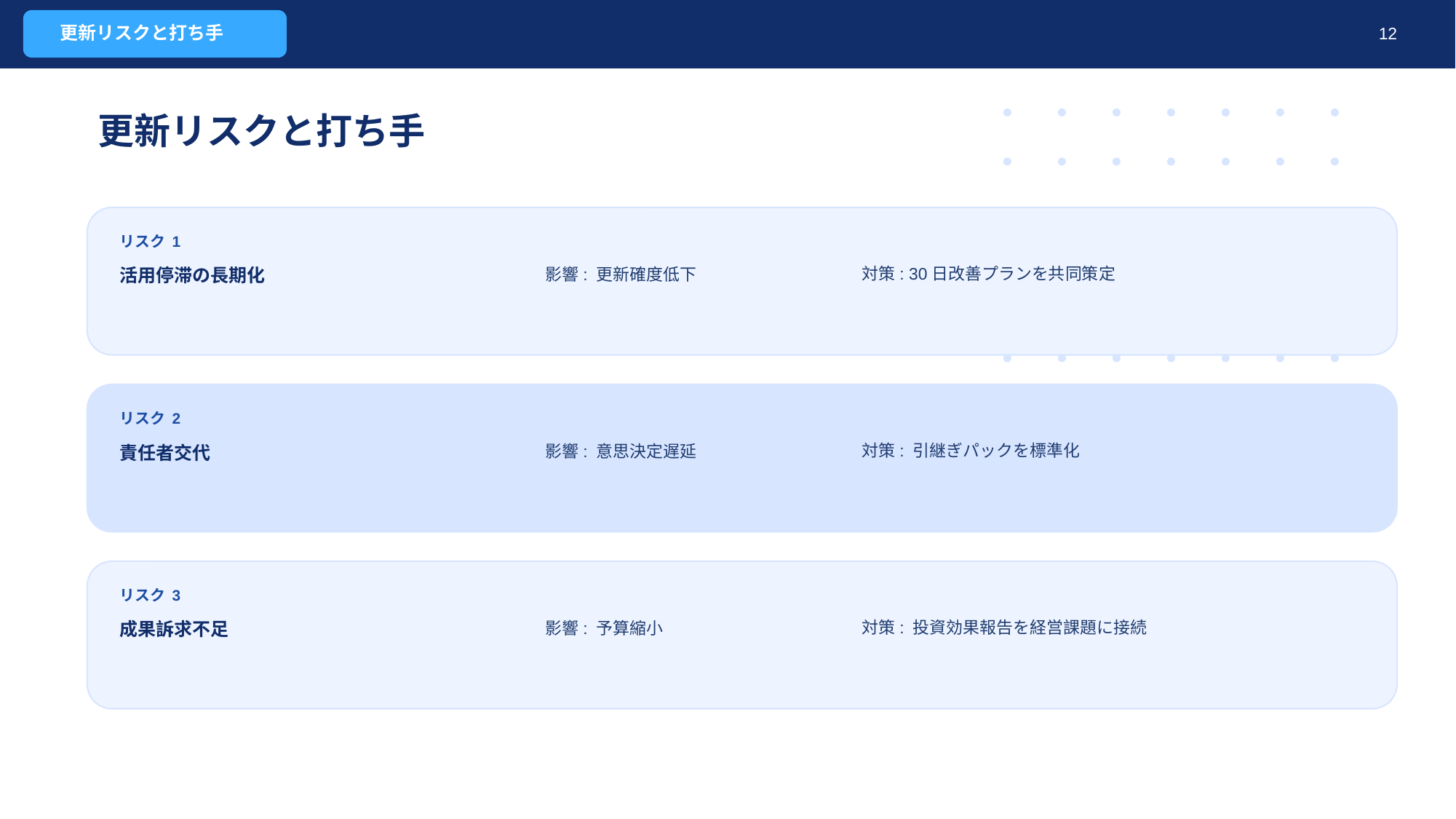

更新リスクと打ち手
12
更新リスクと打ち手

リスク 1

活用停滞の長期化
影響: 更新確度低下
対策: 30日改善プランを共同策定

リスク 2
責任者交代
影響: 意思決定遅延
対策: 引継ぎパックを標準化

リスク 3
成果訴求不足
影響: 予算縮小
対策: 投資効果報告を経営課題に接続